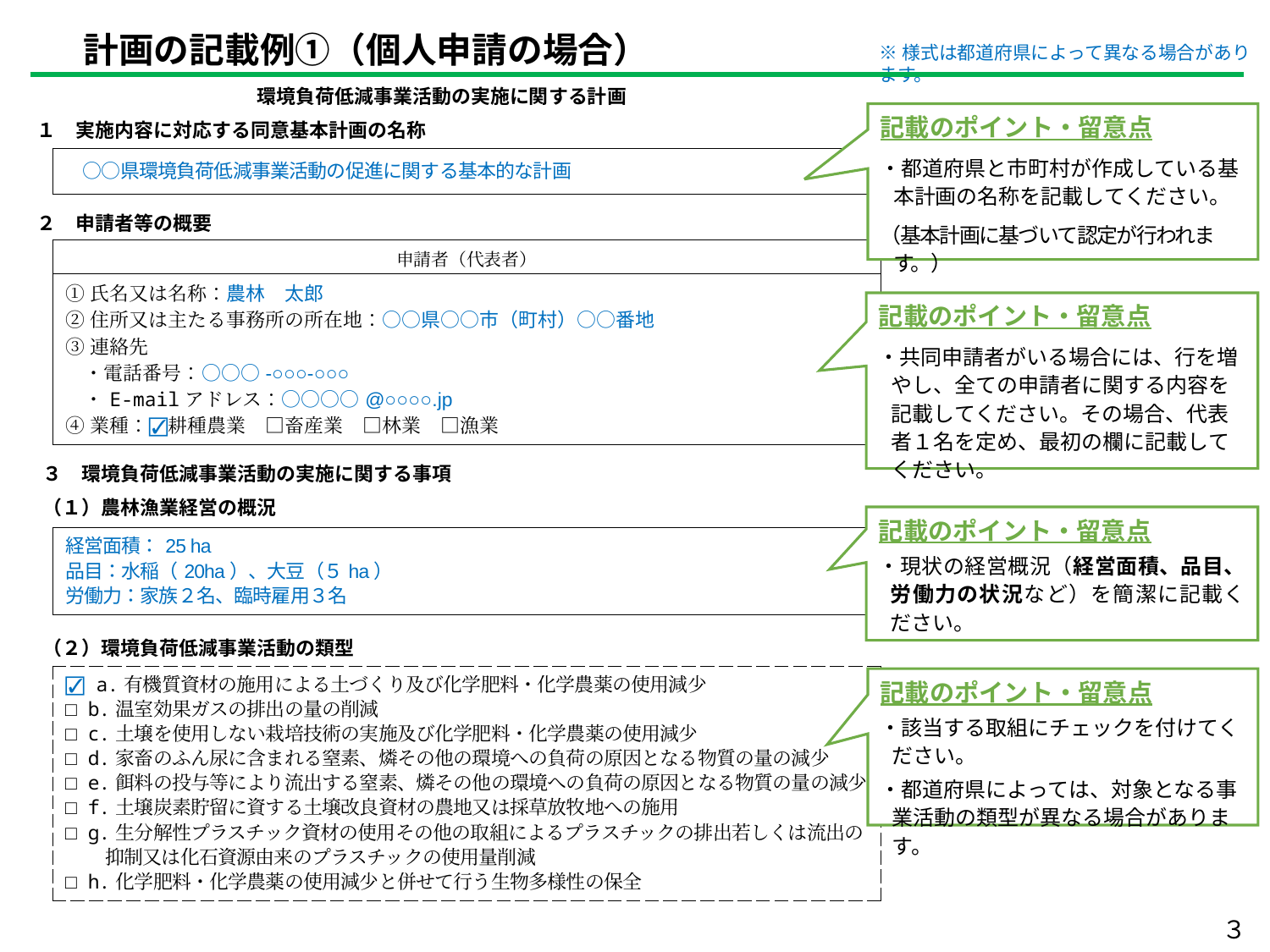

計画の記載例①（個人申請の場合）
※様式は都道府県によって異なる場合があります。
環境負荷低減事業活動の実施に関する計画
１　実施内容に対応する同意基本計画の名称
記載のポイント・留意点
・都道府県と市町村が作成している基本計画の名称を記載してください。
（基本計画に基づいて認定が行われます。）
| ○○県環境負荷低減事業活動の促進に関する基本的な計画 |
| --- |
２　申請者等の概要
| 申請者（代表者） |
| --- |
| ①氏名又は名称：農林　太郎 ②住所又は主たる事務所の所在地：○○県○○市（町村）○○番地 ③連絡先 　・電話番号：○○○-○○○-○○○ 　・E-mailアドレス：○○○○@○○○○.jp ④業種：☑耕種農業　□畜産業　□林業　□漁業 |
記載のポイント・留意点
・共同申請者がいる場合には、行を増やし、全ての申請者に関する内容を記載してください。その場合、代表者１名を定め、最初の欄に記載してください。
３　環境負荷低減事業活動の実施に関する事項
（１）農林漁業経営の概況
記載のポイント・留意点
・現状の経営概況（経営面積、品目、労働力の状況など）を簡潔に記載ください。
| 経営面積：25 ha 品目：水稲（20ha）、大豆（５ha） 労働力：家族２名、臨時雇用３名 |
| --- |
（２）環境負荷低減事業活動の類型
| ☑ a.有機質資材の施用による土づくり及び化学肥料・化学農薬の使用減少 □ b.温室効果ガスの排出の量の削減 □ c.土壌を使用しない栽培技術の実施及び化学肥料・化学農薬の使用減少 □ d.家畜のふん尿に含まれる窒素、燐その他の環境への負荷の原因となる物質の量の減少 □ e.餌料の投与等により流出する窒素、燐その他の環境への負荷の原因となる物質の量の減少 □ f.土壌炭素貯留に資する土壌改良資材の農地又は採草放牧地への施用 □ g.生分解性プラスチック資材の使用その他の取組によるプラスチックの排出若しくは流出の抑制又は化石資源由来のプラスチックの使用量削減 □ h.化学肥料・化学農薬の使用減少と併せて行う生物多様性の保全 |
| --- |
記載のポイント・留意点
・該当する取組にチェックを付けてください。
・都道府県によっては、対象となる事業活動の類型が異なる場合があります。
３